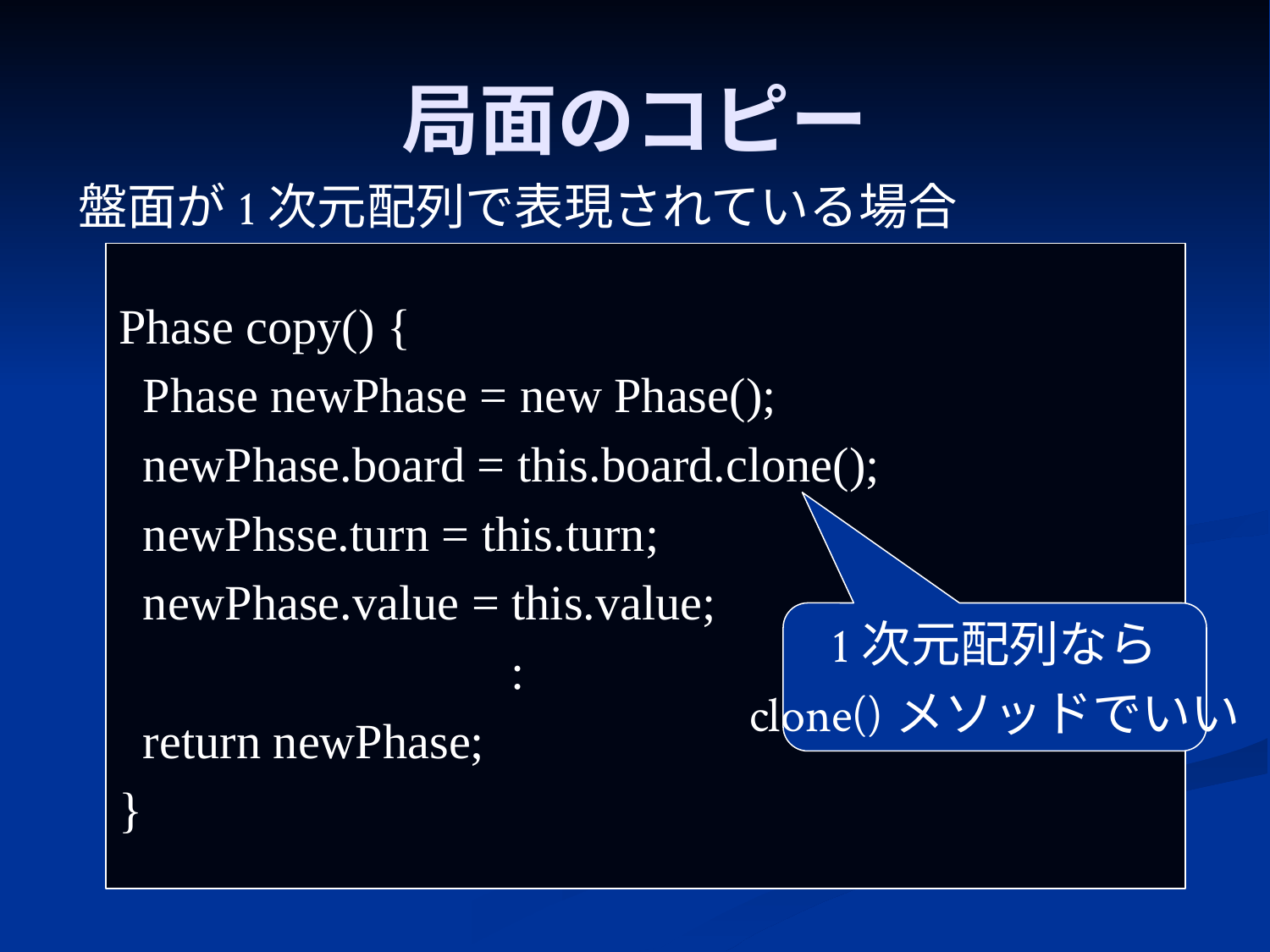

# 局面のコピー
盤面が1次元配列で表現されている場合
Phase copy() {
  Phase newPhase = new Phase();
  newPhase.board = this.board.clone();
  newPhsse.turn = this.turn;
  newPhase.value = this.value;
                                :
  return newPhase;
}
1次元配列なら
clone()メソッドでいい